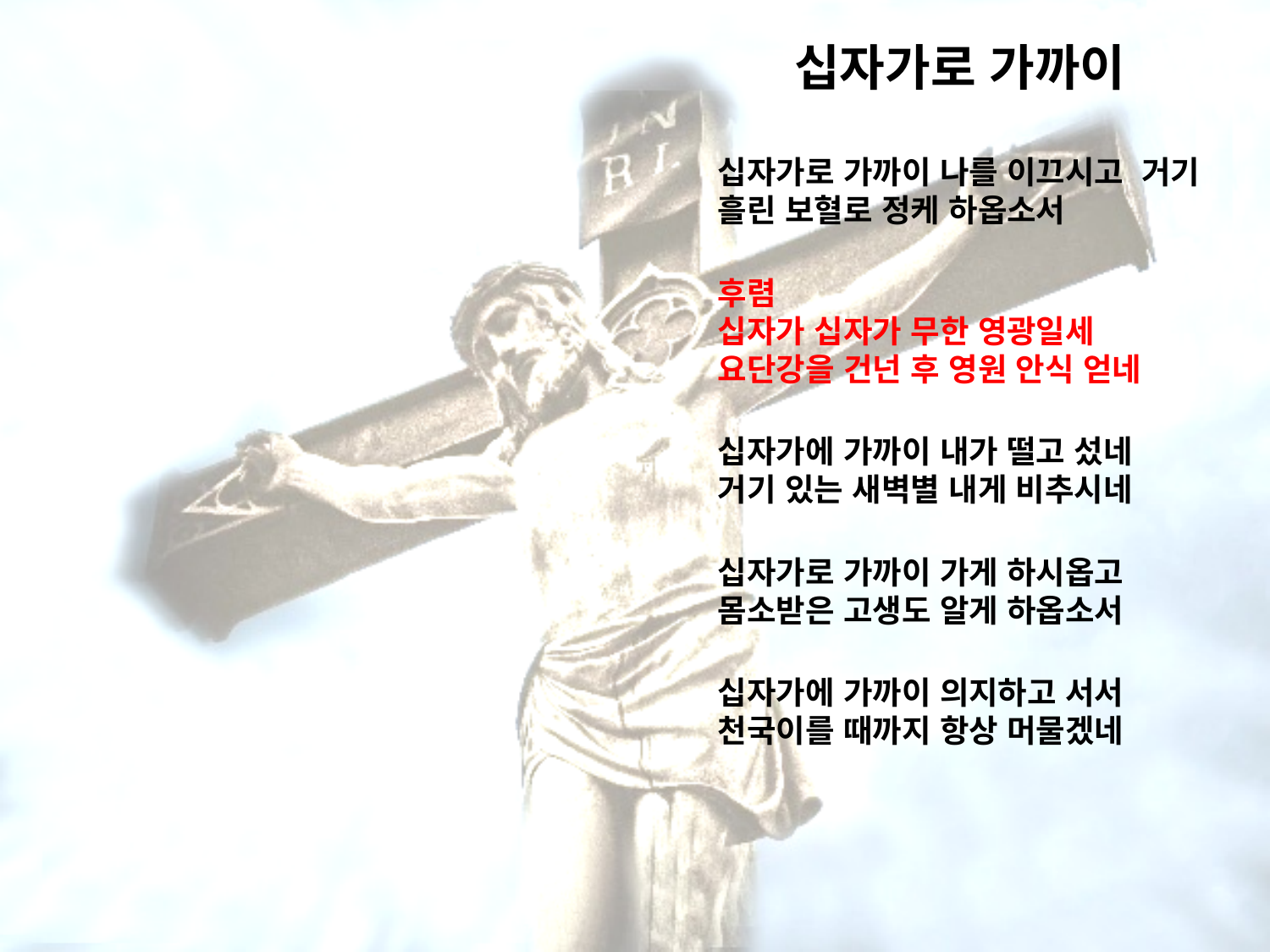

# 십자가로 가까이
십자가로 가까이 나를 이끄시고  거기 흘린 보혈로 정케 하옵소서
후렴
십자가 십자가 무한 영광일세
요단강을 건넌 후 영원 안식 얻네
십자가에 가까이 내가 떨고 섰네
거기 있는 새벽별 내게 비추시네
십자가로 가까이 가게 하시옵고
몸소받은 고생도 알게 하옵소서
십자가에 가까이 의지하고 서서
천국이를 때까지 항상 머물겠네